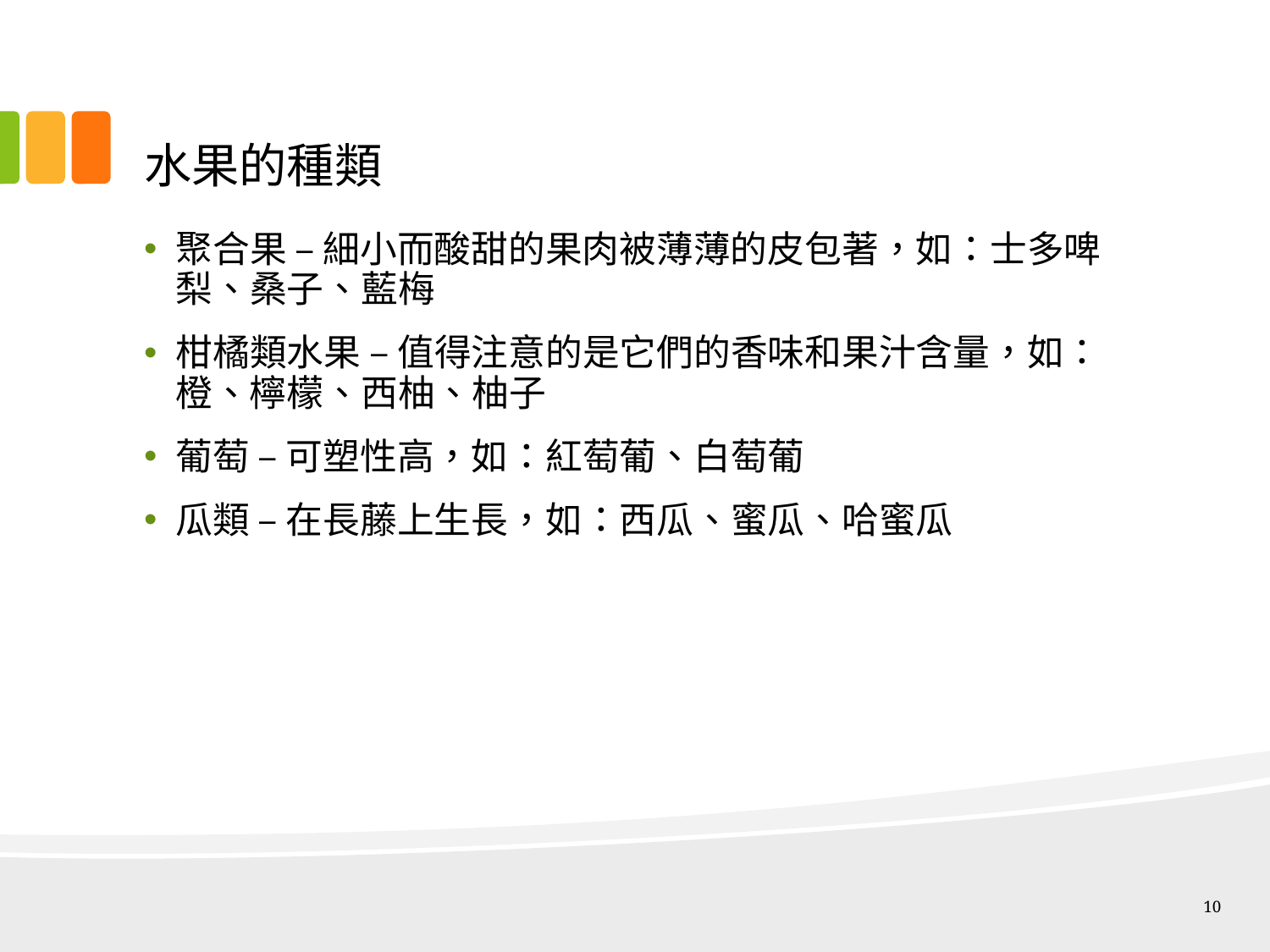

# 水果的種類
聚合果 – 細小而酸甜的果肉被薄薄的皮包著，如：士多啤梨、桑子、藍梅
柑橘類水果 – 值得注意的是它們的香味和果汁含量，如：橙、檸檬、西柚、柚子
葡萄 – 可塑性高，如：紅萄葡、白萄葡
瓜類 – 在長藤上生長，如：西瓜、蜜瓜、哈蜜瓜

10